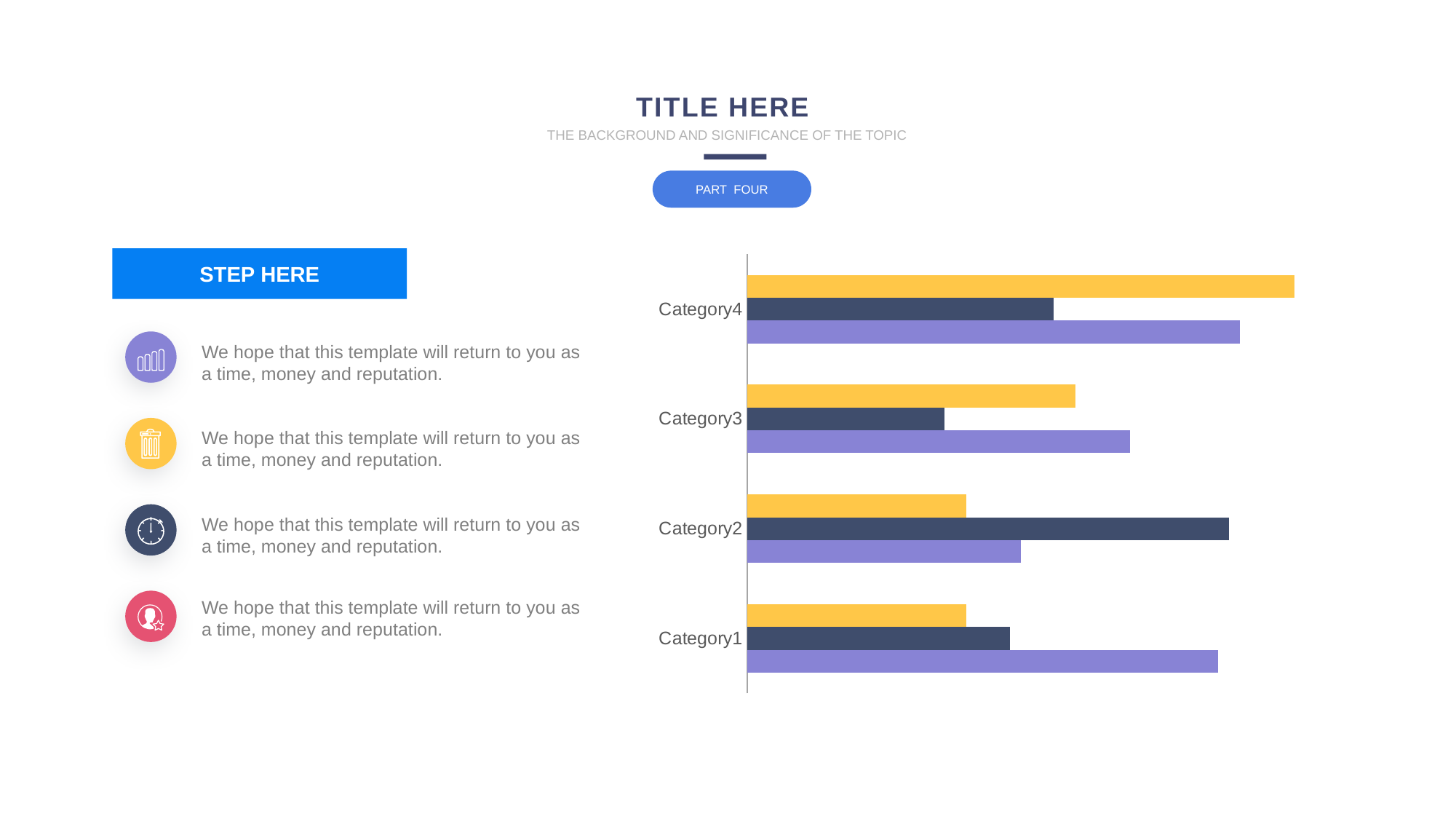

TITLE HERE
THE BACKGROUND AND SIGNIFICANCE OF THE TOPIC

PART  FOUR

### Chart

| Category | 系列 1 | 系列 2 | 系列 3 |
|---|---|---|---|
| Category1 | 4.3 | 2.4 | 2.0 |
| Category2 | 2.5 | 4.4 | 2.0 |
| Category3 | 3.5 | 1.8 | 3.0 |
| Category4 | 4.5 | 2.8 | 5.0 |
STEP HERE

We hope that this template will return to you as a time, money and reputation.

We hope that this template will return to you as a time, money and reputation.

We hope that this template will return to you as a time, money and reputation.

We hope that this template will return to you as a time, money and reputation.